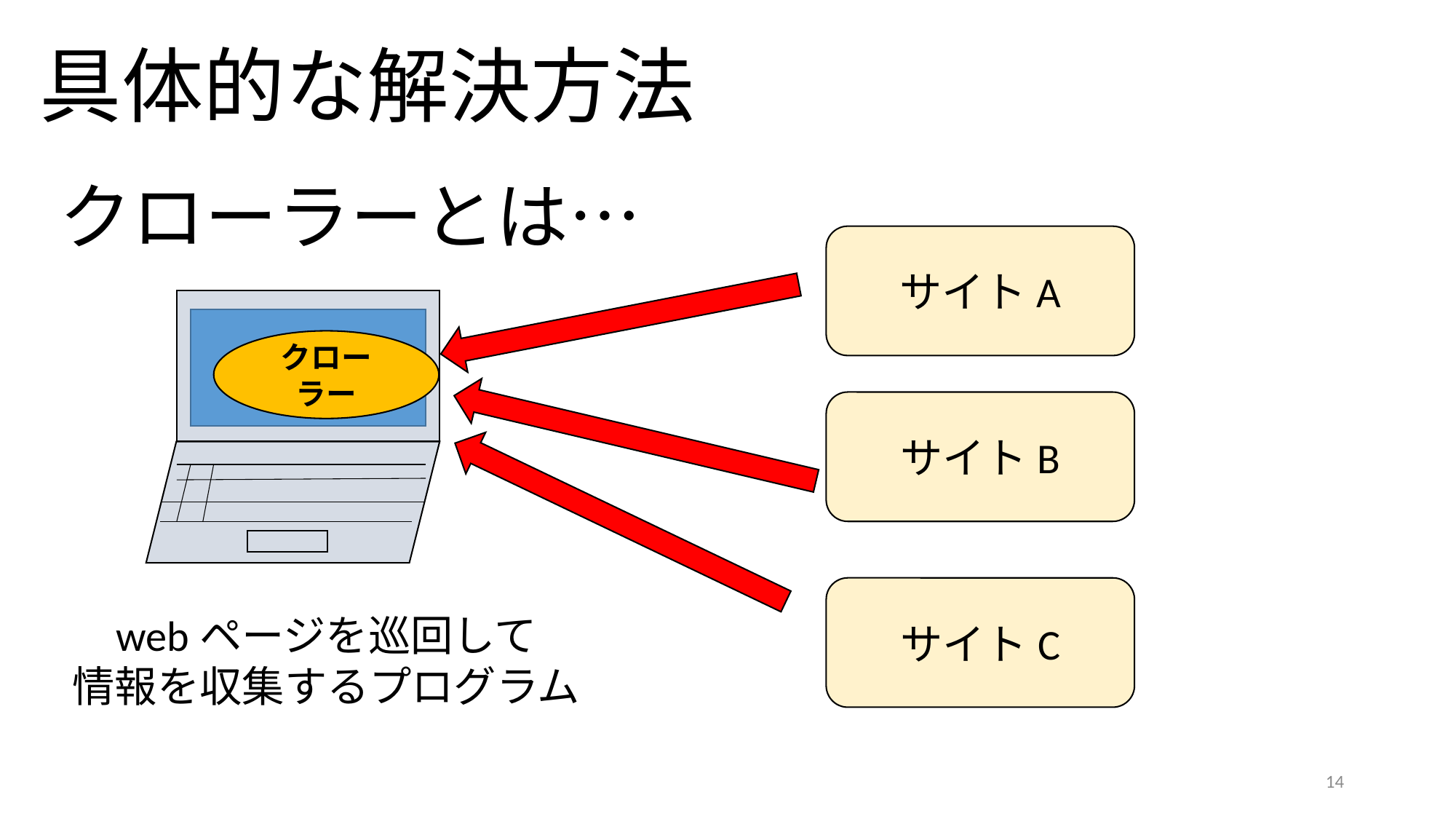

具体的な解決方法

クローラーとは…
サイトA

クローラー

サイトB

サイトC
webページを巡回して
情報を収集するプログラム
14